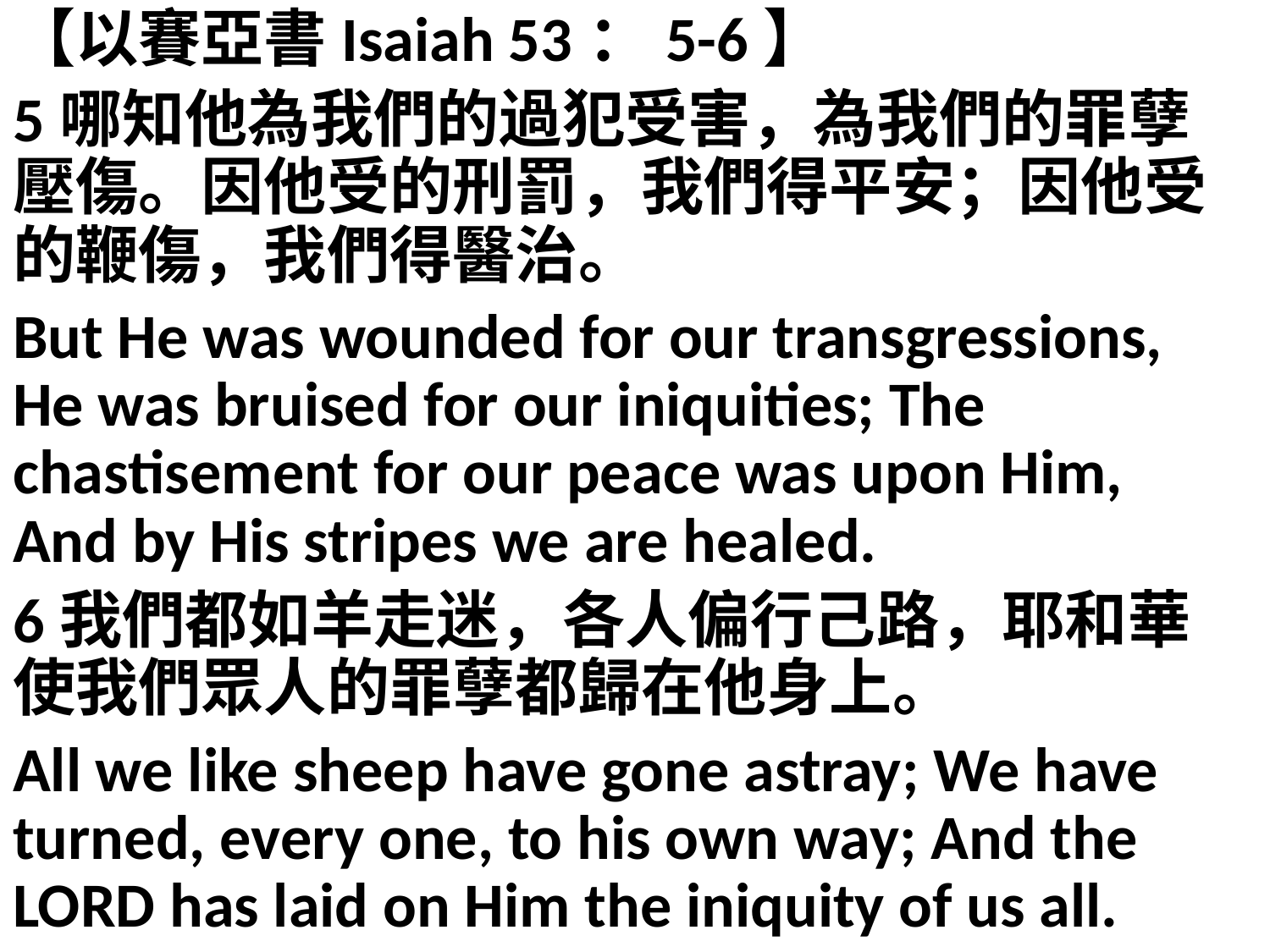

【以賽亞書Isaiah 53：5-6】
5哪知他為我們的過犯受害，為我們的罪孽壓傷。因他受的刑罰，我們得平安；因他受的鞭傷，我們得醫治。
But He was wounded for our transgressions, He was bruised for our iniquities; The chastisement for our peace was upon Him, And by His stripes we are healed.
6我們都如羊走迷，各人偏行己路，耶和華使我們眾人的罪孽都歸在他身上。
All we like sheep have gone astray; We have turned, every one, to his own way; And the LORD has laid on Him the iniquity of us all.